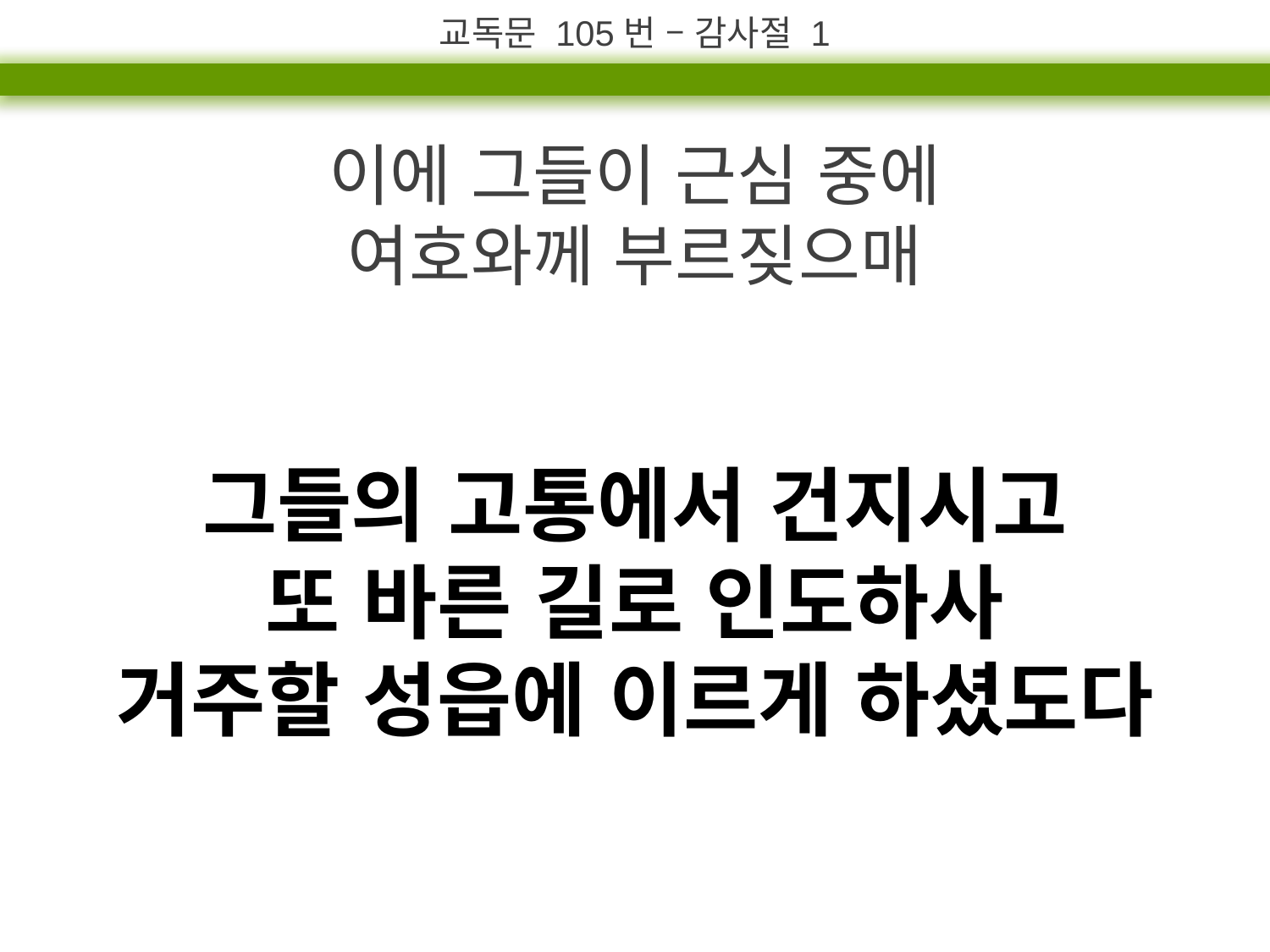

교독문 105번 – 감사절 1

이에 그들이 근심 중에
여호와께 부르짖으매
그들의 고통에서 건지시고
또 바른 길로 인도하사
거주할 성읍에 이르게 하셨도다